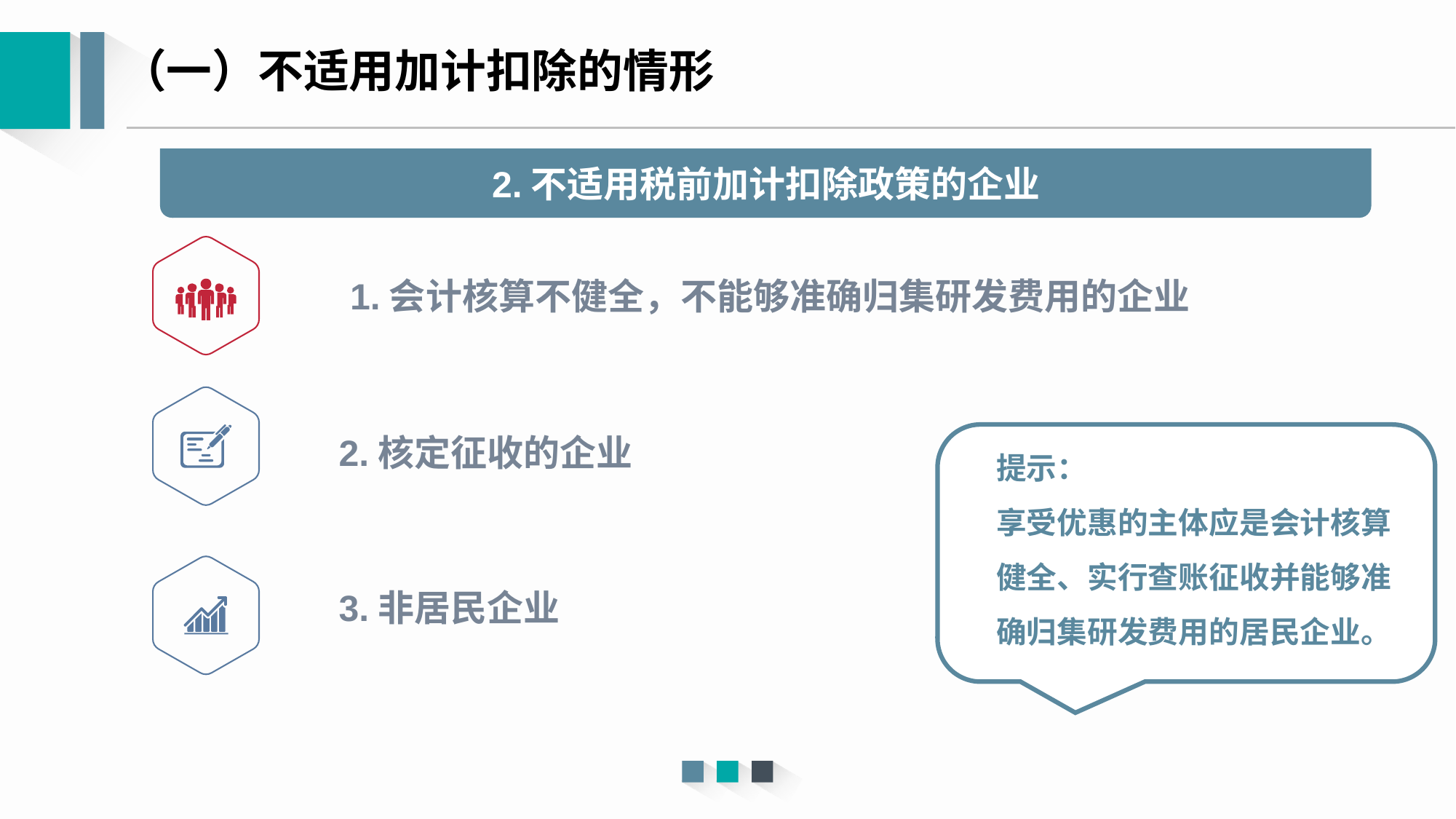

（一）不适用加计扣除的情形

2.不适用税前加计扣除政策的企业

1.会计核算不健全，不能够准确归集研发费用的企业

提示：
享受优惠的主体应是会计核算健全、实行查账征收并能够准确归集研发费用的居民企业。
2.核定征收的企业

3.非居民企业